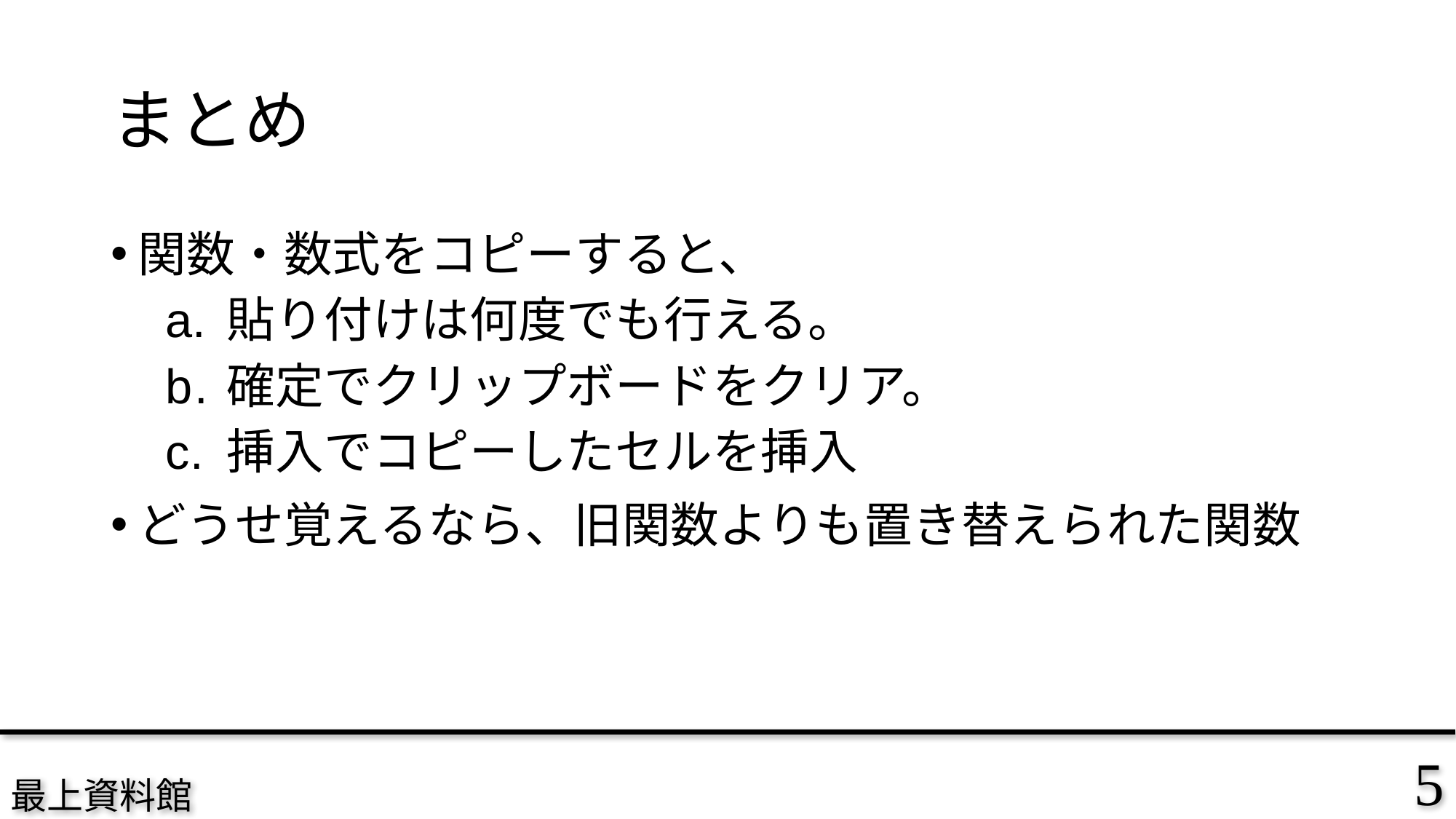

# まとめ
関数・数式をコピーすると、
貼り付けは何度でも行える。
確定でクリップボードをクリア。
挿入でコピーしたセルを挿入
どうせ覚えるなら、旧関数よりも置き替えられた関数